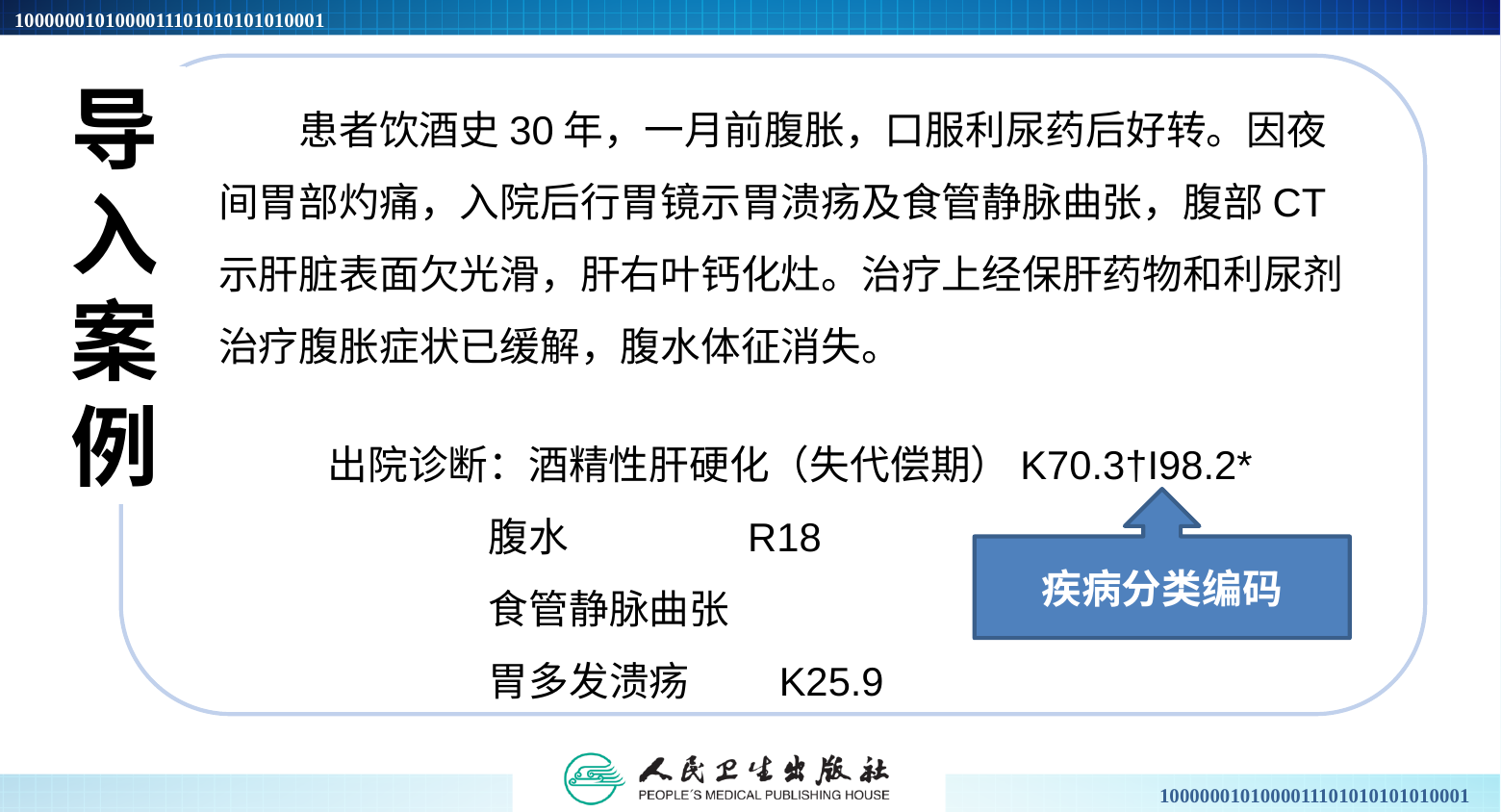

患者饮酒史30年，一月前腹胀，口服利尿药后好转。因夜间胃部灼痛，入院后行胃镜示胃溃疡及食管静脉曲张，腹部CT示肝脏表面欠光滑，肝右叶钙化灶。治疗上经保肝药物和利尿剂治疗腹胀症状已缓解，腹水体征消失。
出院诊断：酒精性肝硬化（失代偿期）K70.3†I98.2*
                 腹水                   R18
                 食管静脉曲张
                 胃多发溃疡         K25.9
疾病分类编码